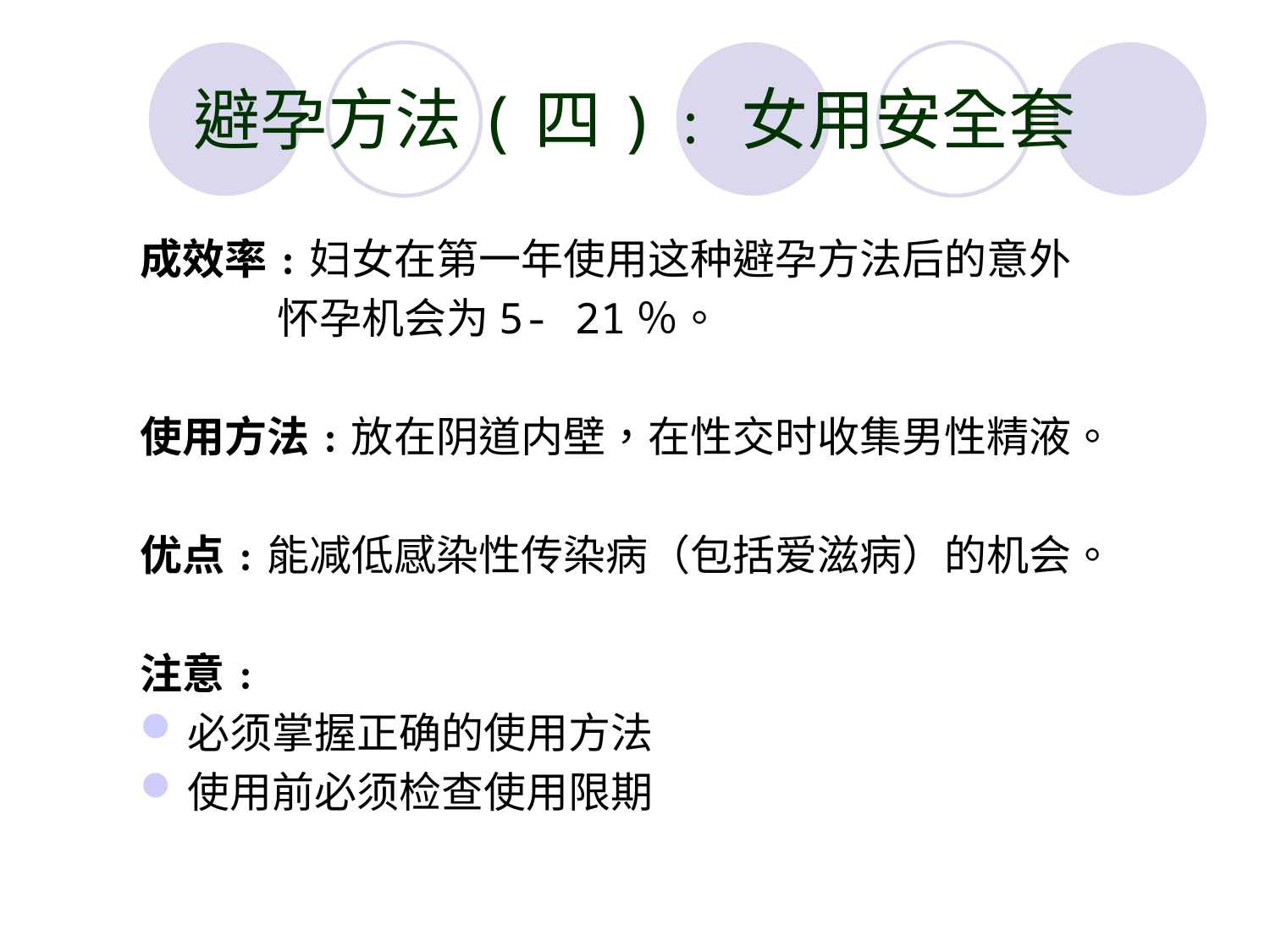

# 避孕方法(四)﹕女用安全套
成效率﹕妇女在第一年使用这种避孕方法后的意外
      怀孕机会为5- 21％。

使用方法﹕放在阴道内壁，在性交时收集男性精液。

优点﹕能减低感染性传染病（包括爱滋病）的机会。

注意﹕
必须掌握正确的使用方法
使用前必须检查使用限期